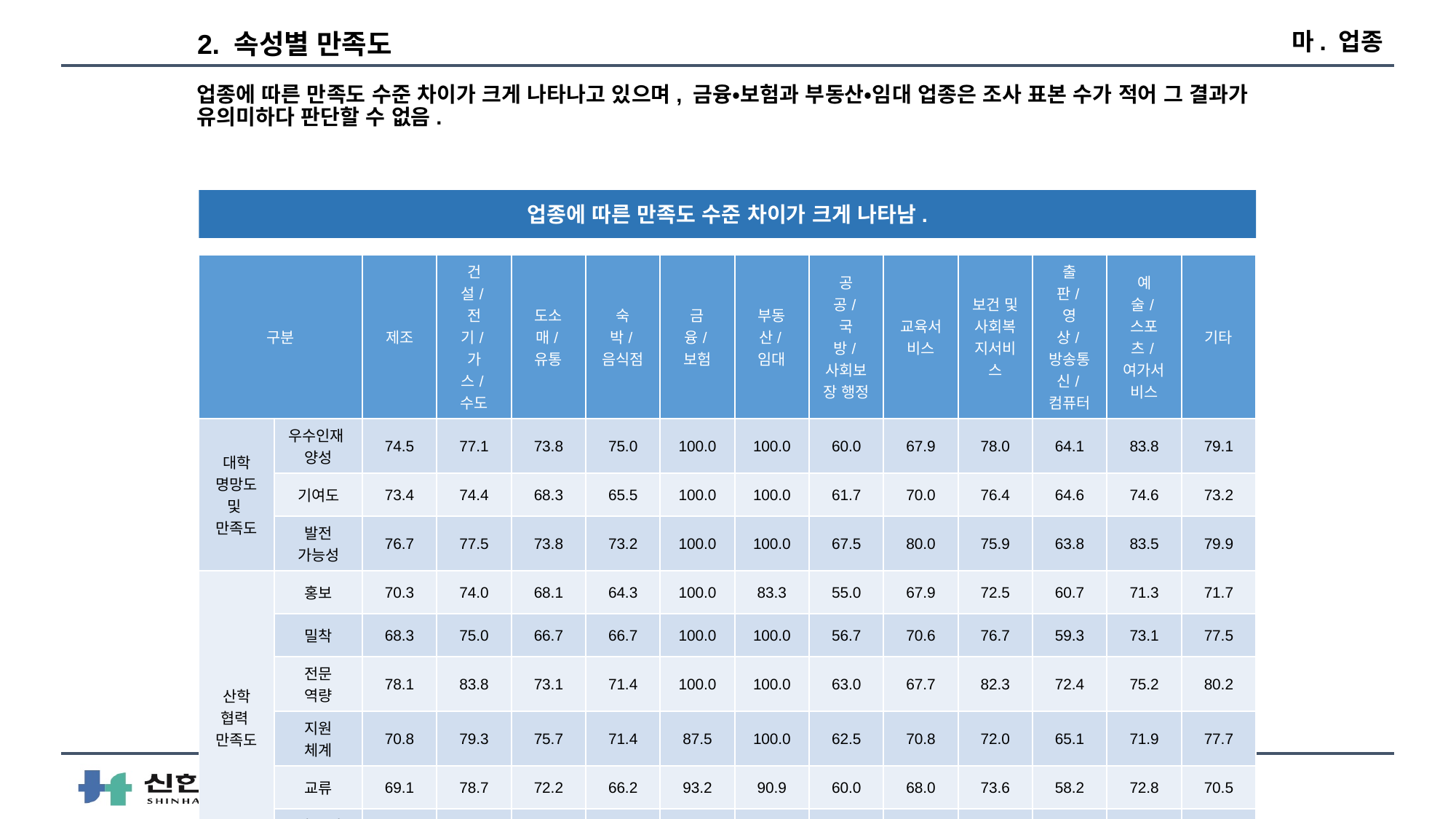

마. 업종
# 2. 속성별 만족도
업종에 따른 만족도 수준 차이가 크게 나타나고 있으며, 금융•보험과 부동산•임대 업종은 조사 표본 수가 적어 그 결과가 유의미하다 판단할 수 없음.
업종에 따른 만족도 수준 차이가 크게 나타남.
| 구분 |  | 제조 | 건설/전기/가스/수도 | 도소매/유통 | 숙박/음식점 | 금융/보험 | 부동산/임대 | 공공/국방/사회보장 행정 | 교육서비스 | 보건 및 사회복지서비스 | 출판/영상/방송통신/컴퓨터 | 예술/스포츠/여가서비스 | 기타 |
| --- | --- | --- | --- | --- | --- | --- | --- | --- | --- | --- | --- | --- | --- |
| 대학 명망도 및 만족도 | 우수인재 양성 | 74.5 | 77.1 | 73.8 | 75.0 | 100.0 | 100.0 | 60.0 | 67.9 | 78.0 | 64.1 | 83.8 | 79.1 |
|  | 기여도 | 73.4 | 74.4 | 68.3 | 65.5 | 100.0 | 100.0 | 61.7 | 70.0 | 76.4 | 64.6 | 74.6 | 73.2 |
|  | 발전 가능성 | 76.7 | 77.5 | 73.8 | 73.2 | 100.0 | 100.0 | 67.5 | 80.0 | 75.9 | 63.8 | 83.5 | 79.9 |
| 산학 협력 만족도 | 홍보 | 70.3 | 74.0 | 68.1 | 64.3 | 100.0 | 83.3 | 55.0 | 67.9 | 72.5 | 60.7 | 71.3 | 71.7 |
|  | 밀착 | 68.3 | 75.0 | 66.7 | 66.7 | 100.0 | 100.0 | 56.7 | 70.6 | 76.7 | 59.3 | 73.1 | 77.5 |
|  | 전문 역량 | 78.1 | 83.8 | 73.1 | 71.4 | 100.0 | 100.0 | 63.0 | 67.7 | 82.3 | 72.4 | 75.2 | 80.2 |
|  | 지원 체계 | 70.8 | 79.3 | 75.7 | 71.4 | 87.5 | 100.0 | 62.5 | 70.8 | 72.0 | 65.1 | 71.9 | 77.7 |
|  | 교류 | 69.1 | 78.7 | 72.2 | 66.2 | 93.2 | 90.9 | 60.0 | 68.0 | 73.6 | 58.2 | 72.8 | 70.5 |
|  | 채용 및 추천 | 77.3 | 84.1 | 77.8 | 70.5 | 100.0 | 100.0 | 62.5 | 75.8 | 82.0 | 68.4 | 81.0 | 77.4 |
-18-